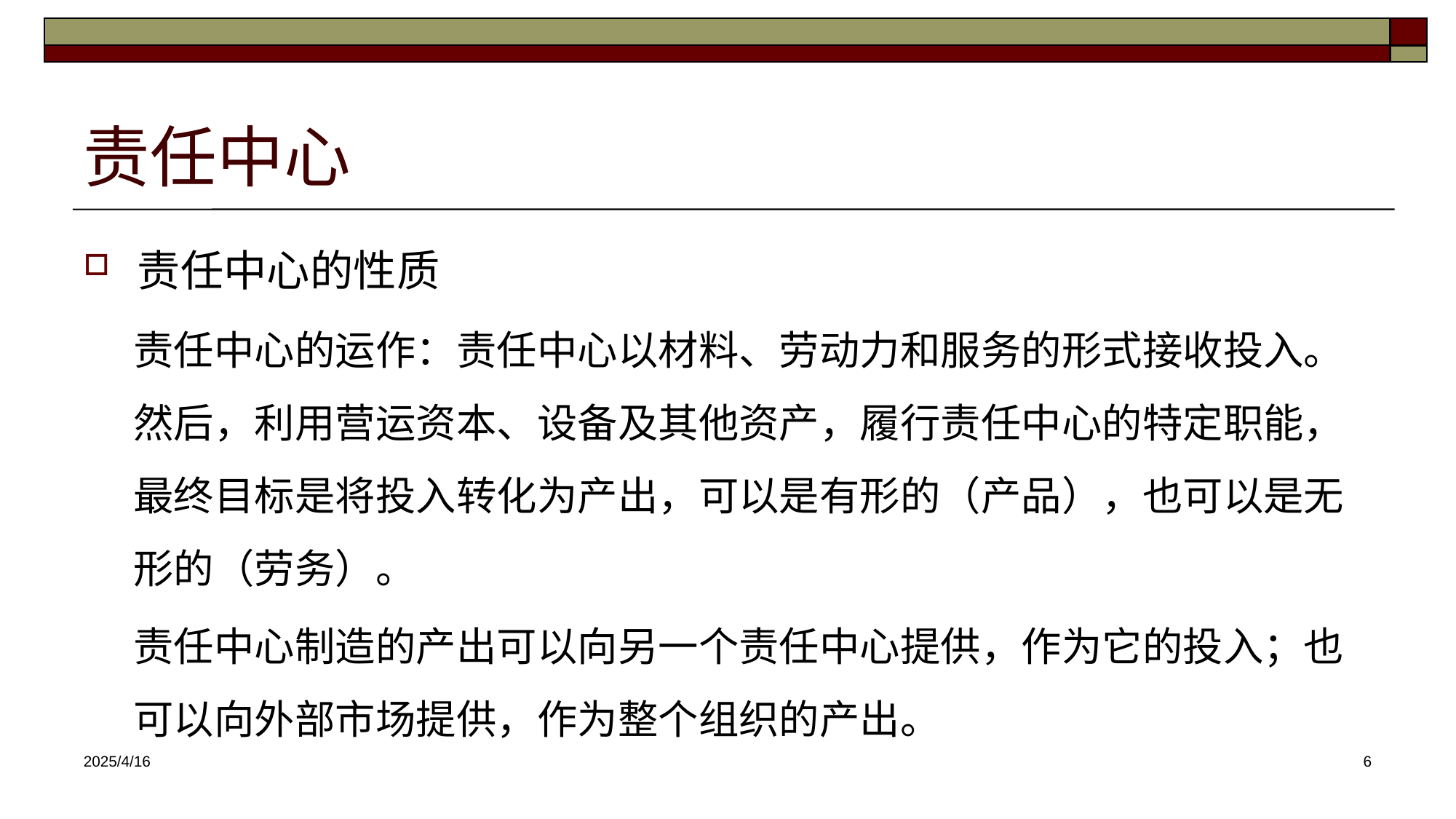

# 责任中心
责任中心的性质
责任中心的运作：责任中心以材料、劳动力和服务的形式接收投入。然后，利用营运资本、设备及其他资产，履行责任中心的特定职能，最终目标是将投入转化为产出，可以是有形的（产品），也可以是无形的（劳务）。
责任中心制造的产出可以向另一个责任中心提供，作为它的投入；也可以向外部市场提供，作为整个组织的产出。
2025/4/16
6